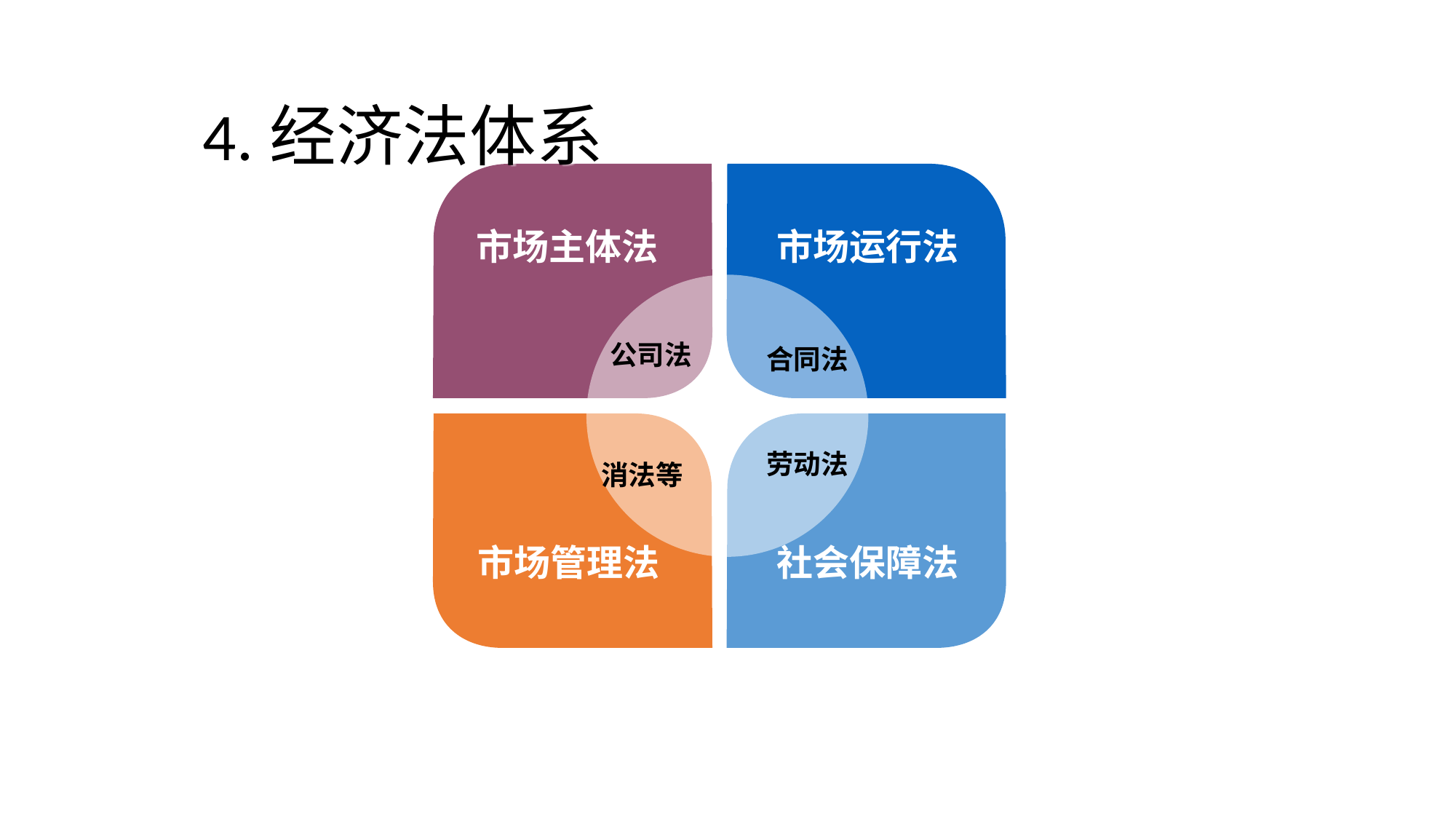

4.经济法体系

市场主体法
市场运行法

公司法
合同法

劳动法
消法等
市场管理法
社会保障法